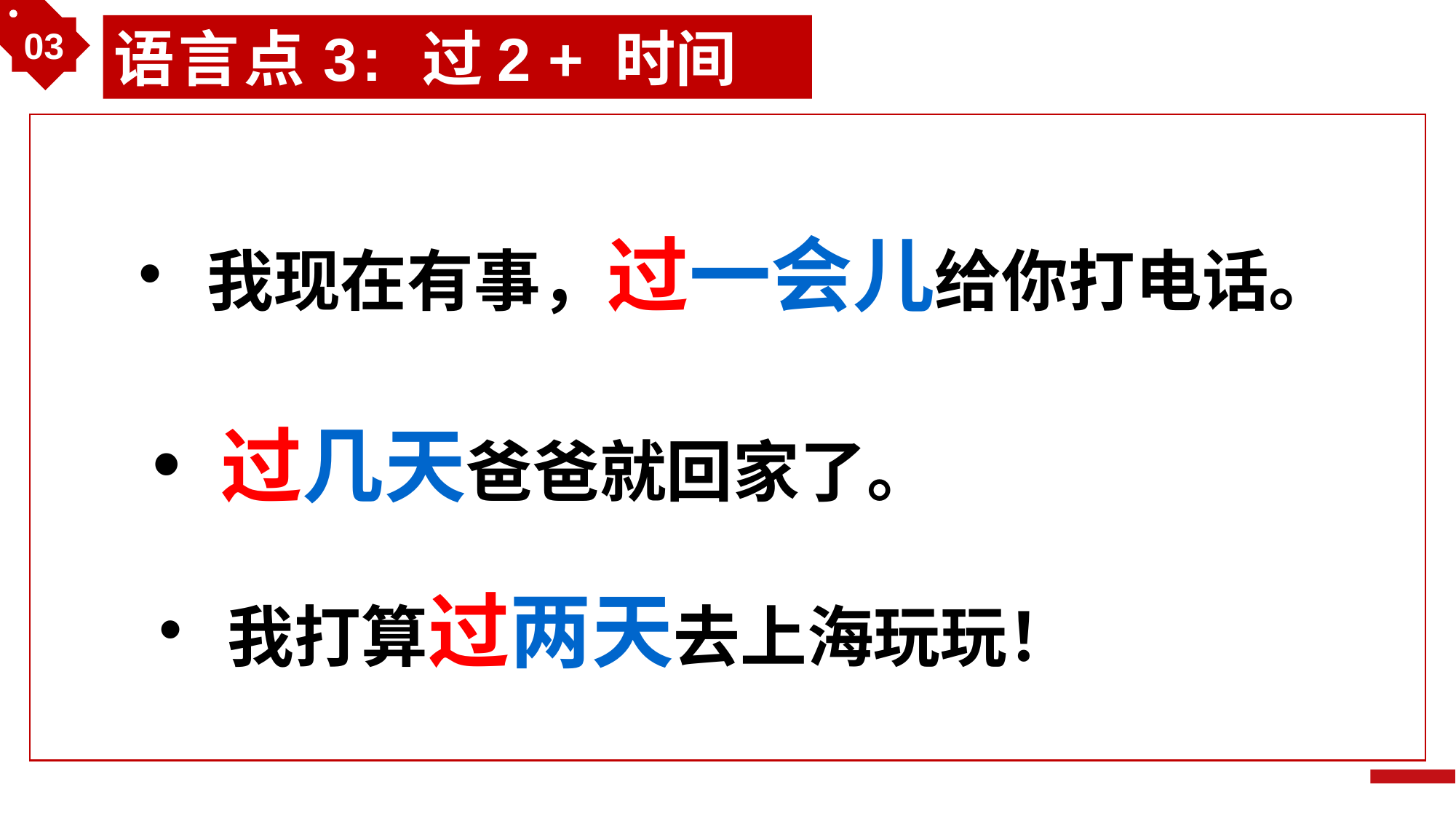

03
语言点3: 过2 + 时间

我现在有事，过一会儿给你打电话。
过几天爸爸就回家了。
我打算过两天去上海玩玩！